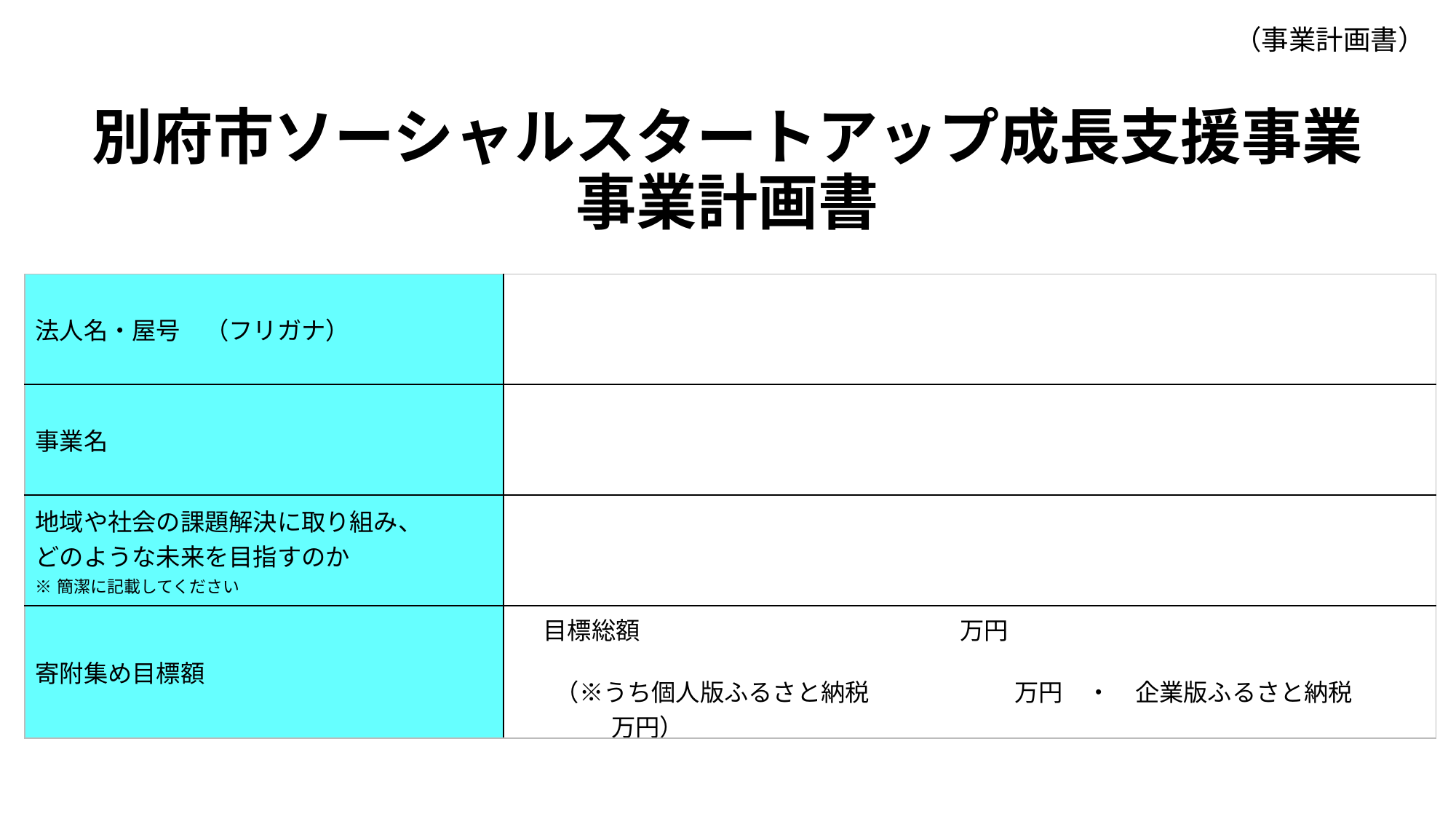

（事業計画書）
# 別府市ソーシャルスタートアップ成長支援事業 事業計画書
| 法人名・屋号　（フリガナ） |  |
| --- | --- |
| 事業名 |  |
| 地域や社会の課題解決に取り組み、 どのような未来を目指すのか ※簡潔に記載してください |  |
| 寄附集め目標額 | 目標総額　　　　　 　　　　　　万円 　 （※うち個人版ふるさと納税　　　　　　万円　・　企業版ふるさと納税　　　　　　万円） |
【記載上の注意】　※本注意書きは削除してください。

・本事業計画書をもとに、審査を行います。様式は適宜、ページ数（最大20ページ程度）、３ページ以降はレイアウト等を変更して構いません。